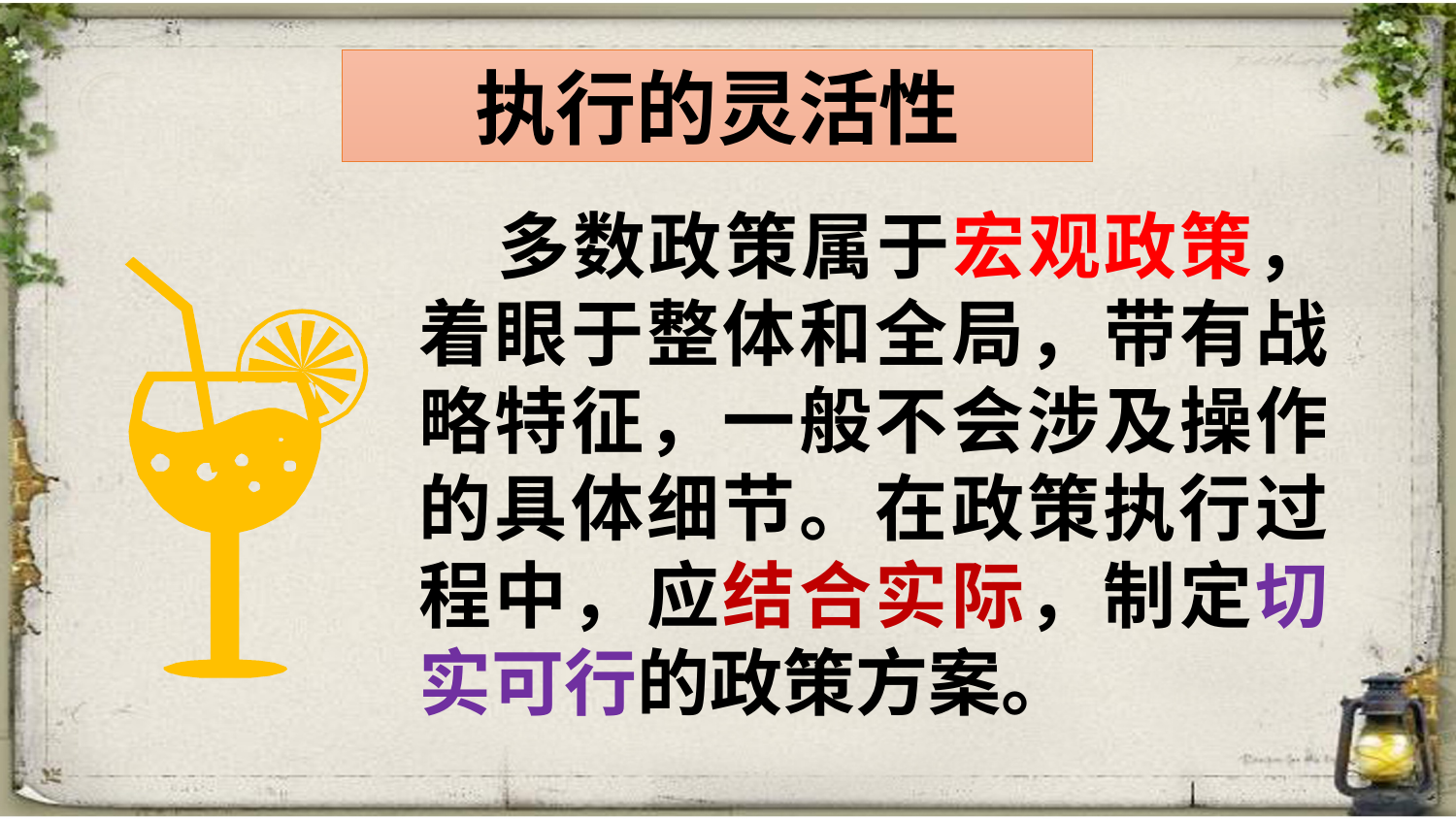

执行的灵活性
   多数政策属于宏观政策，着眼于整体和全局，带有战略特征，一般不会涉及操作的具体细节。在政策执行过程中，应结合实际，制定切实可行的政策方案。